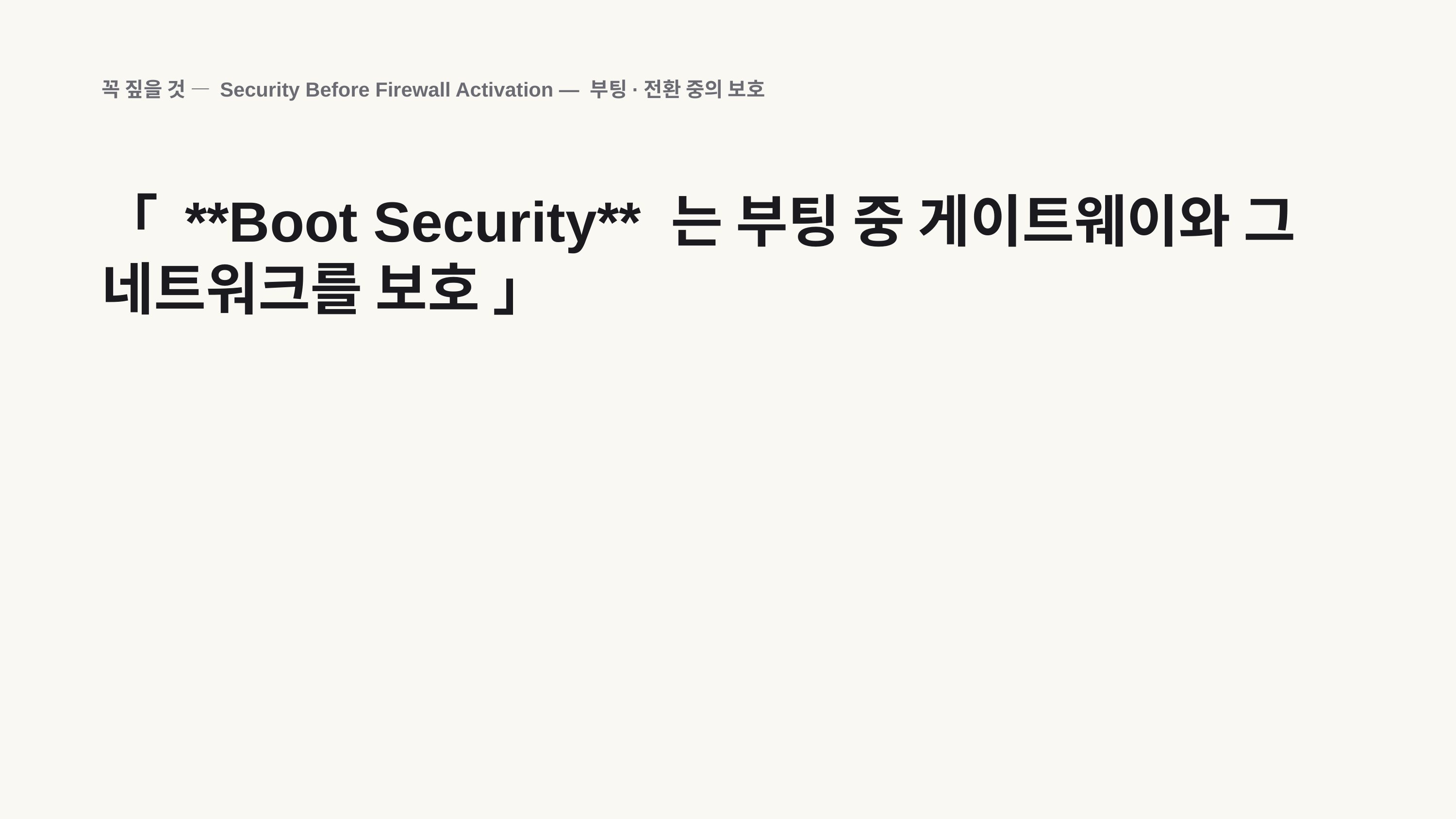

꼭 짚을 것 — Security Before Firewall Activation — 부팅·전환 중의 보호
「 **Boot Security** 는 부팅 중 게이트웨이와 그 네트워크를 보호 」